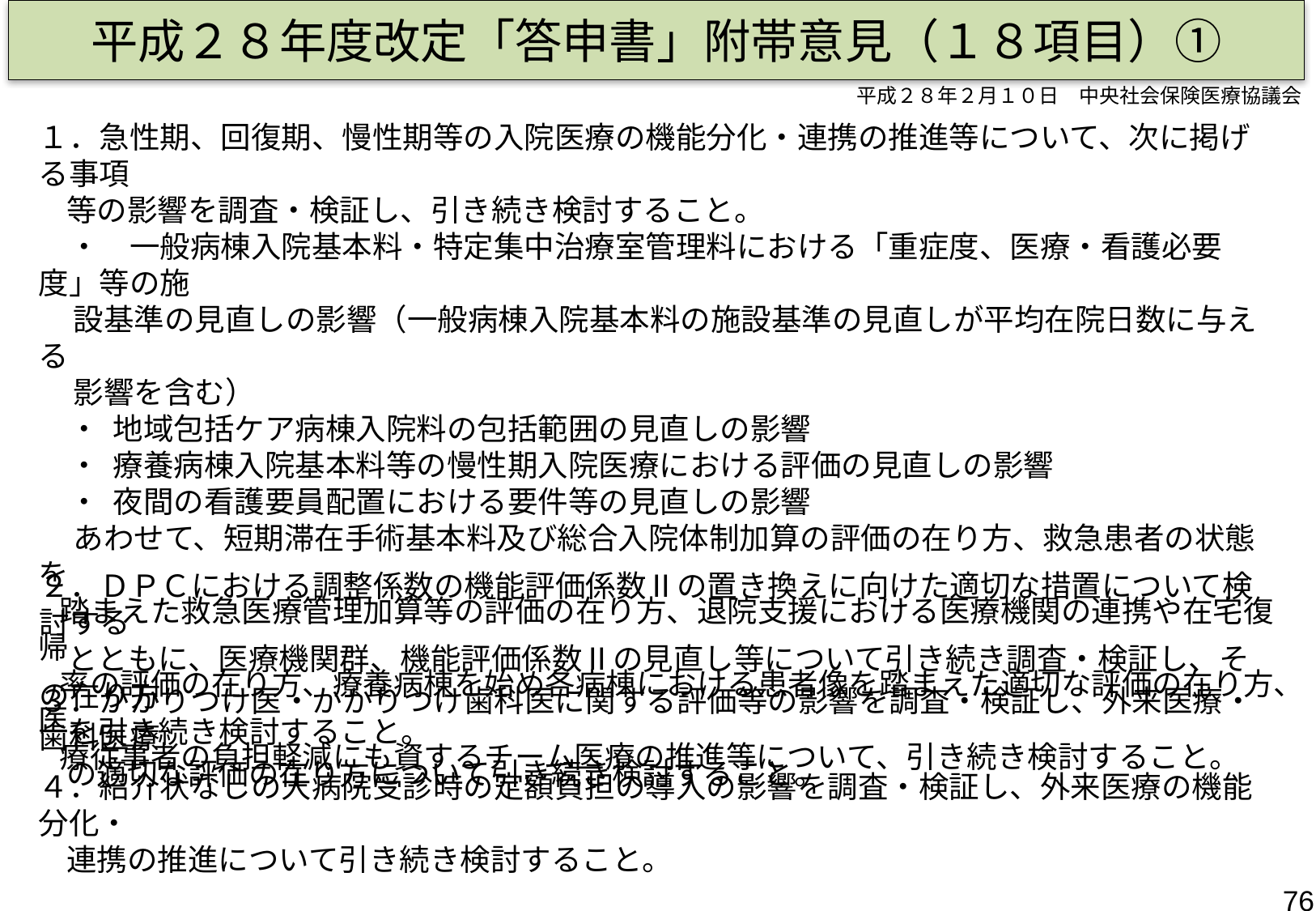

# 平成２８年度改定「答申書」附帯意見（１８項目）①
平成２８年２月１０日　中央社会保険医療協議会
１．急性期、回復期、慢性期等の入院医療の機能分化・連携の推進等について、次に掲げる事項
   等の影響を調査・検証し、引き続き検討すること。
　・　一般病棟入院基本料・特定集中治療室管理料における「重症度、医療・看護必要度」等の施
    設基準の見直しの影響（一般病棟入院基本料の施設基準の見直しが平均在院日数に与える
    影響を含む）
　・  地域包括ケア病棟入院料の包括範囲の見直しの影響
　・  療養病棟入院基本料等の慢性期入院医療における評価の見直しの影響
　・  夜間の看護要員配置における要件等の見直しの影響
    あわせて、短期滞在手術基本料及び総合入院体制加算の評価の在り方、救急患者の状態を
  踏まえた救急医療管理加算等の評価の在り方、退院支援における医療機関の連携や在宅復帰
  率の評価の在り方、療養病棟を始め各病棟における患者像を踏まえた適切な評価の在り方、医
  療従事者の負担軽減にも資するチーム医療の推進等について、引き続き検討すること。
２．ＤＰＣにおける調整係数の機能評価係数Ⅱの置き換えに向けた適切な措置について検討する
   とともに、医療機関群、機能評価係数Ⅱの見直し等について引き続き調査・検証し、その在り方
   を引き続き検討すること。
３．かかりつけ医・かかりつけ歯科医に関する評価等の影響を調査・検証し、外来医療・歯科医療
   の適切な評価の在り方について引き続き検討すること。
４．紹介状なしの大病院受診時の定額負担の導入の影響を調査・検証し、外来医療の機能分化・
   連携の推進について引き続き検討すること。